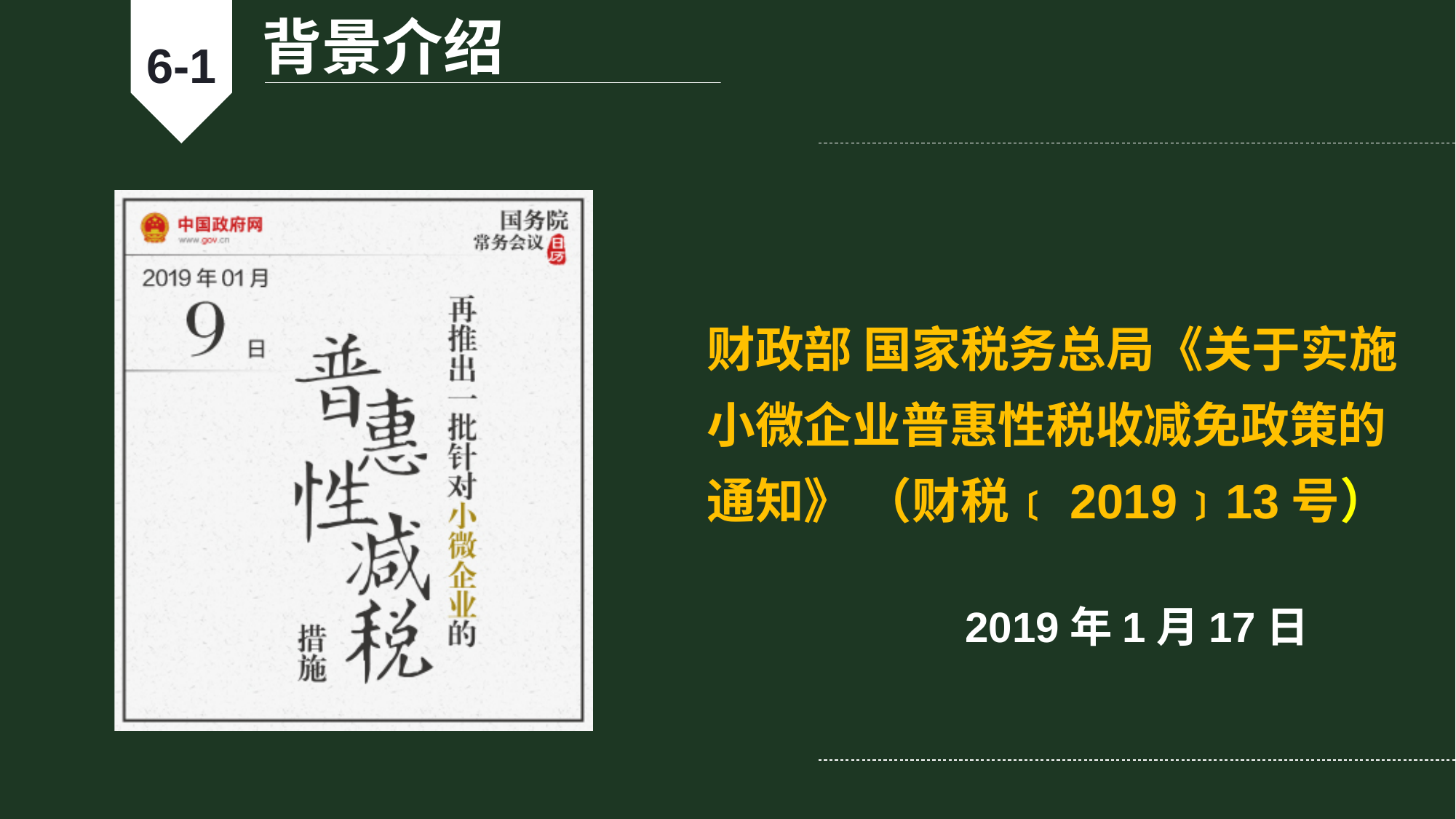

背景介绍
6-1

财政部 国家税务总局《关于实施小微企业普惠性税收减免政策的通知》 （财税﹝2019﹞13号）
2019年1月17日